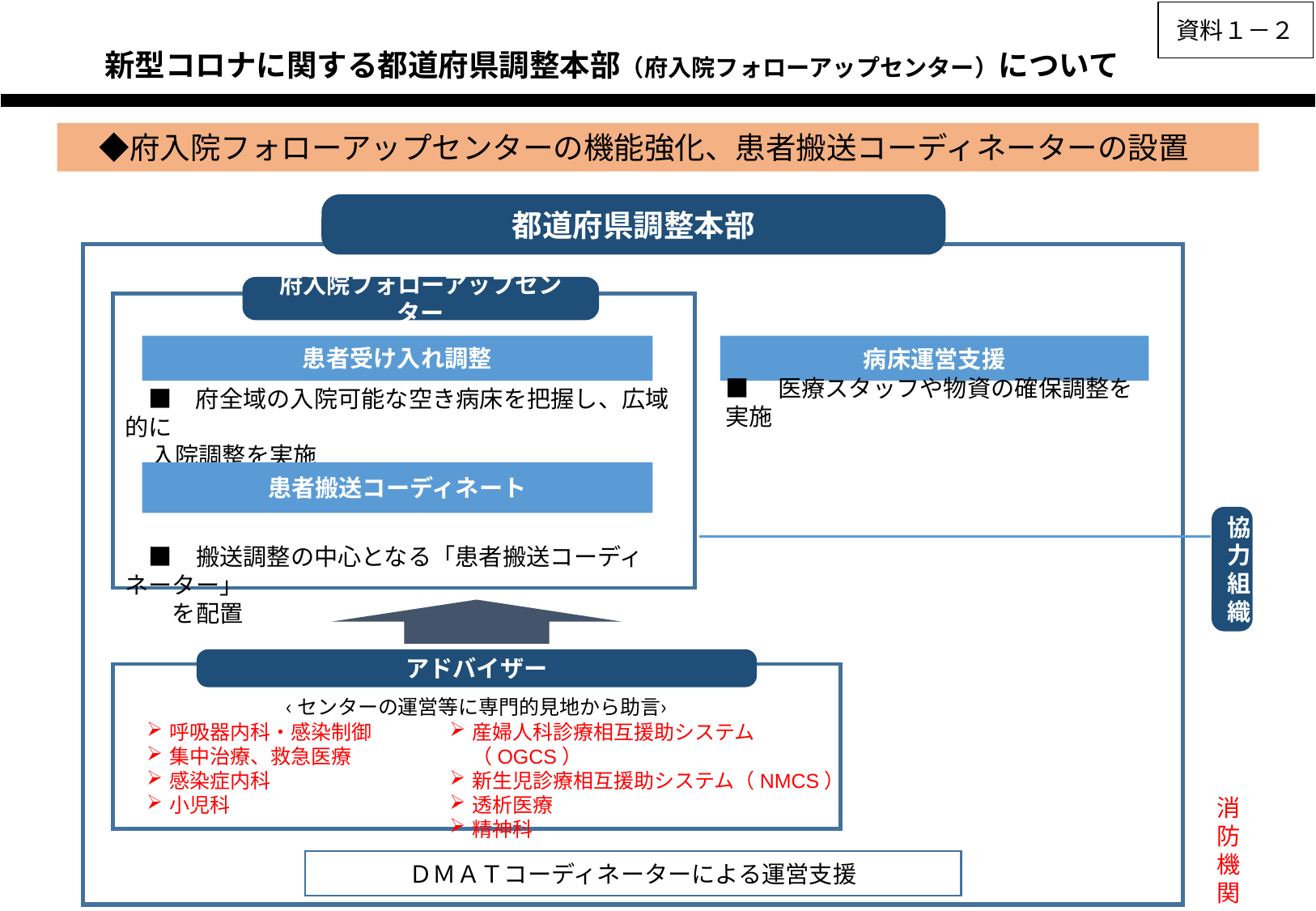

資料１－２
　　　新型コロナに関する都道府県調整本部（府入院フォローアップセンター）について
　◆府入院フォローアップセンターの機能強化、患者搬送コーディネーターの設置
都道府県調整本部

府入院フォローアップセンター

　■　府全域の入院可能な空き病床を把握し、広域的に
    入院調整を実施

　■　搬送調整の中心となる「患者搬送コーディネーター」
　　を配置
患者受け入れ調整
病床運営支援
■　医療スタッフや物資の確保調整を実施
患者搬送コーディネート
協力組織

　　　　　　　　　　　　消防機関
アドバイザー

‹センターの運営等に専門的見地から助言›

産婦人科診療相互援助システム（OGCS）
新生児診療相互援助システム（NMCS）
透析医療
精神科
呼吸器内科・感染制御
集中治療、救急医療
感染症内科
小児科
ＤＭＡＴコーディネーターによる運営支援